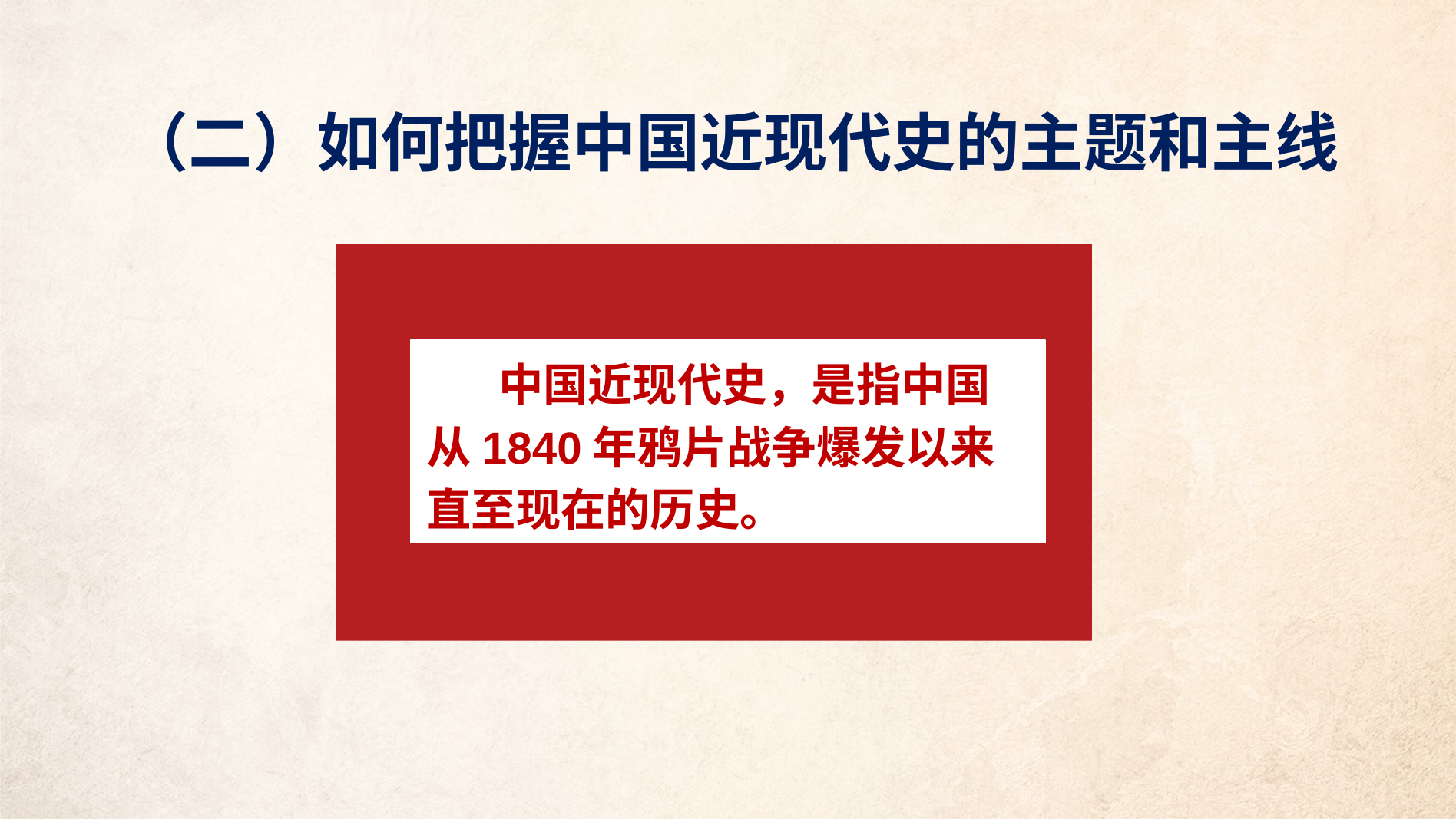

（二）如何把握中国近现代史的主题和主线

      中国近现代史，是指中国从1840年鸦片战争爆发以来直至现在的历史。